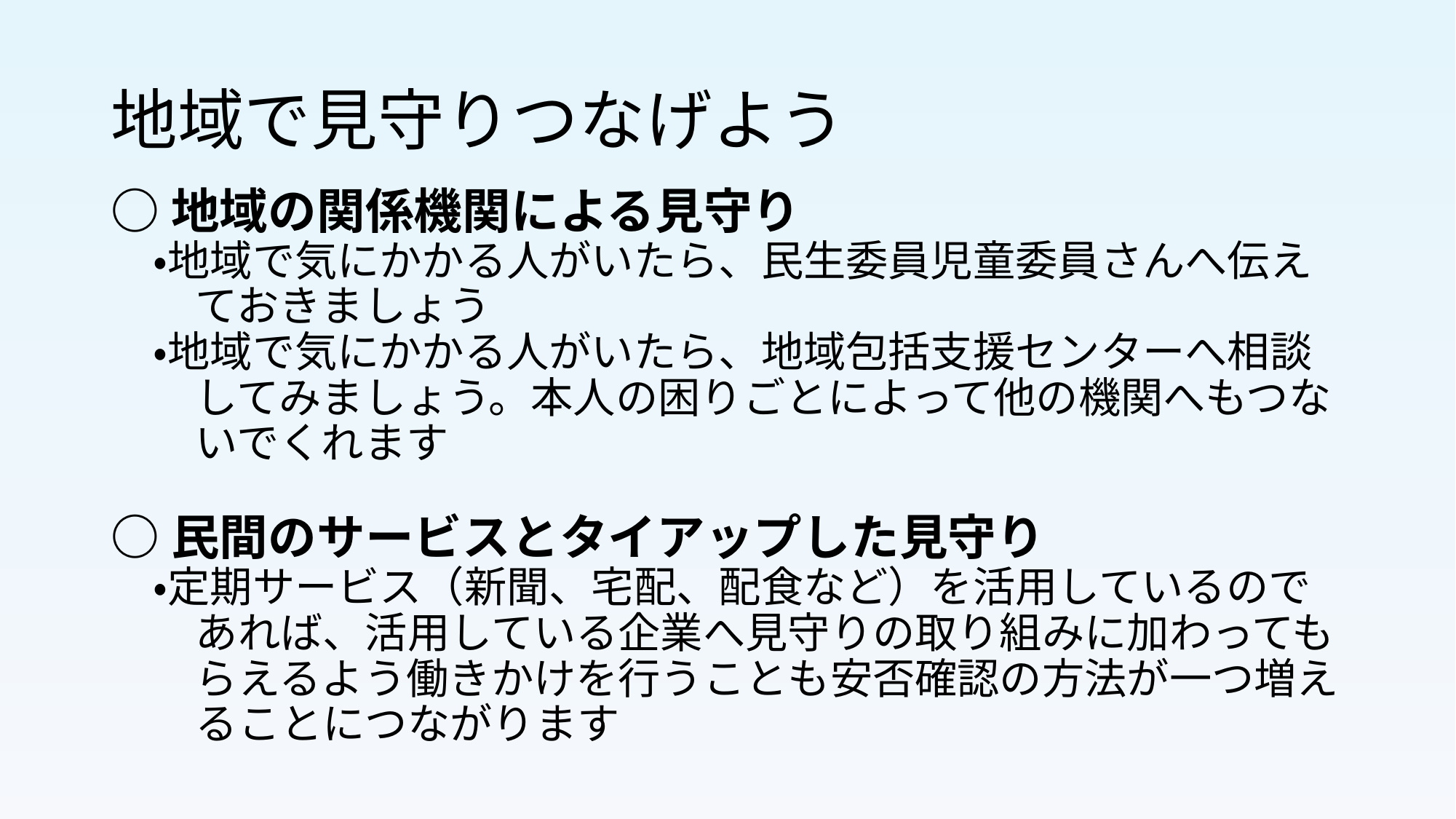

# 地域で見守りつなげよう
○地域の関係機関による見守り
　・地域で気にかかる人がいたら、民生委員児童委員さんへ伝え
　　ておきましょう
　・地域で気にかかる人がいたら、地域包括支援センターへ相談
　　してみましょう。本人の困りごとによって他の機関へもつな
　　いでくれます
○民間のサービスとタイアップした見守り
　・定期サービス（新聞、宅配、配食など）を活用しているので
　　あれば、活用している企業へ見守りの取り組みに加わっても
　　らえるよう働きかけを行うことも安否確認の方法が一つ増え
　　ることにつながります